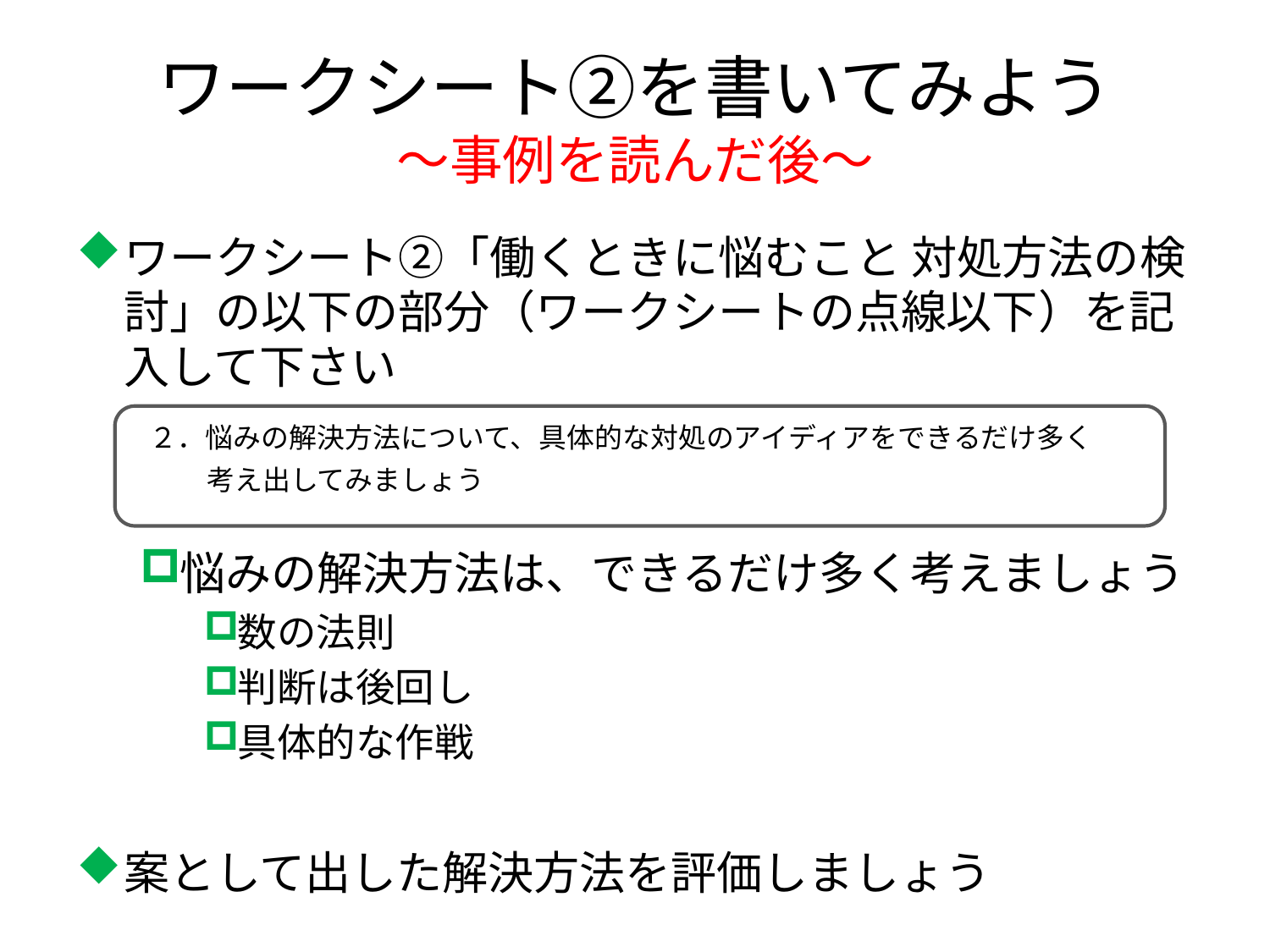

# ワークシート②を書いてみよう ～事例を読んだ後～
ワークシート②「働くときに悩むこと 対処方法の検討」の以下の部分（ワークシートの点線以下）を記入して下さい
　　２．悩みの解決方法について、具体的な対処のアイディアをできるだけ多く
　　　　   考え出してみましょう

悩みの解決方法は、できるだけ多く考えましょう
数の法則
判断は後回し
具体的な作戦

案として出した解決方法を評価しましょう